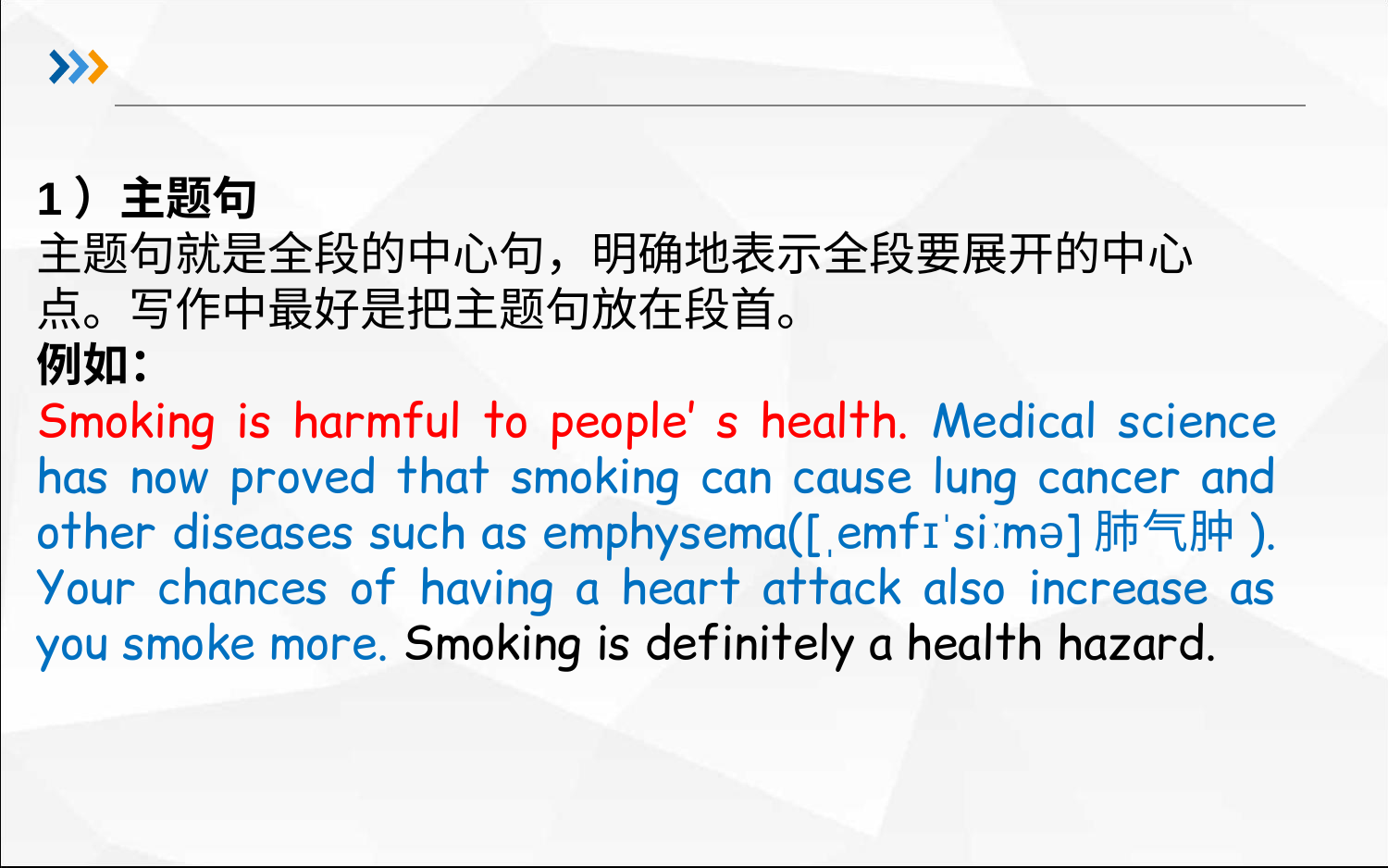

1）主题句
主题句就是全段的中心句，明确地表示全段要展开的中心点。写作中最好是把主题句放在段首。
例如：
Smoking is harmful to people’ s health. Medical science has now proved that smoking can cause lung cancer and other diseases such as emphysema([ˌemfɪˈsiːmə]肺气肿). Your chances of having a heart attack also increase as you smoke more. Smoking is definitely a health hazard.